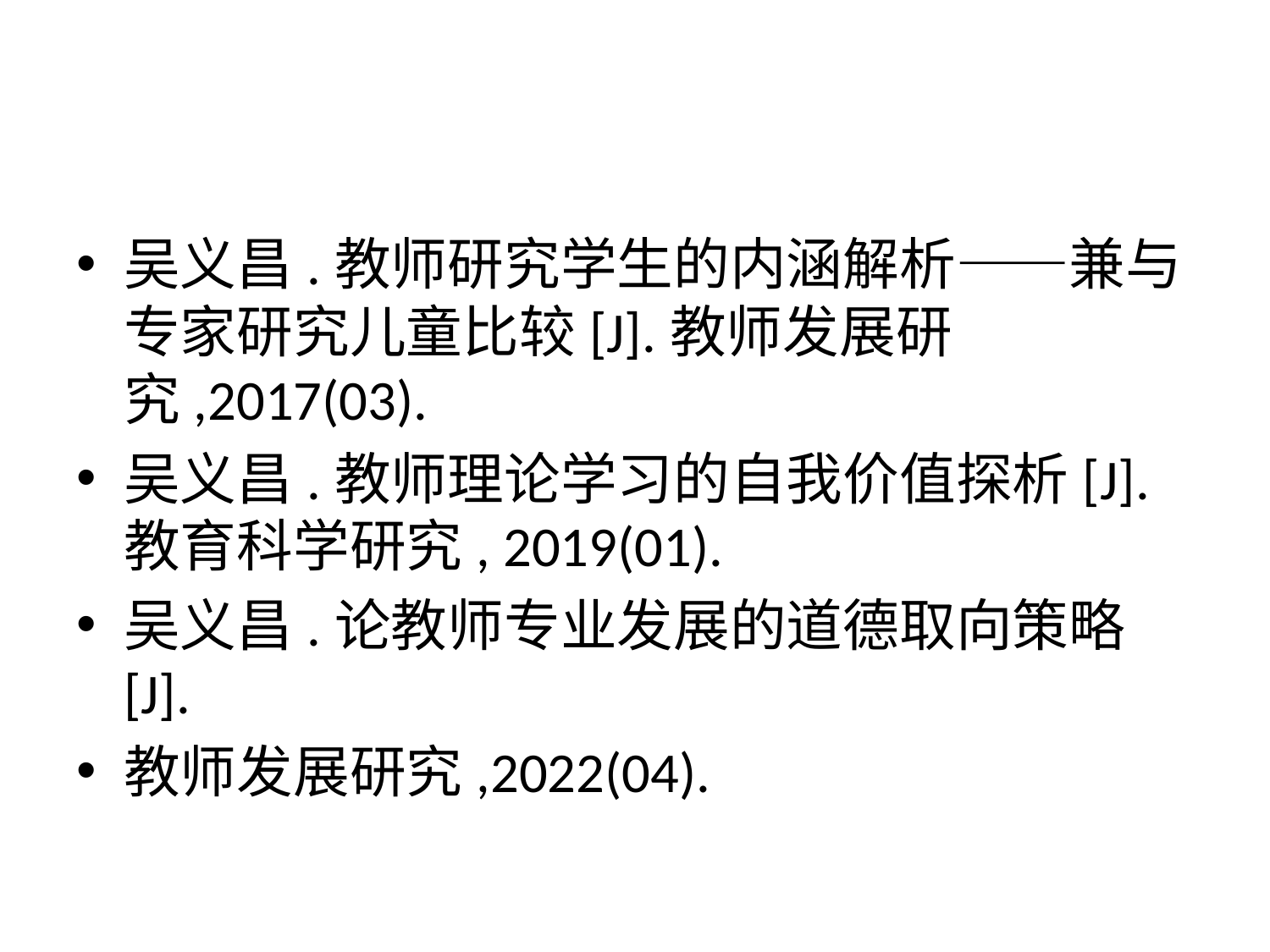

#
吴义昌.教师研究学生的内涵解析——兼与专家研究儿童比较[J].教师发展研究,2017(03).
吴义昌.教师理论学习的自我价值探析[J].教育科学研究, 2019(01).
吴义昌.论教师专业发展的道德取向策略[J].
教师发展研究,2022(04).